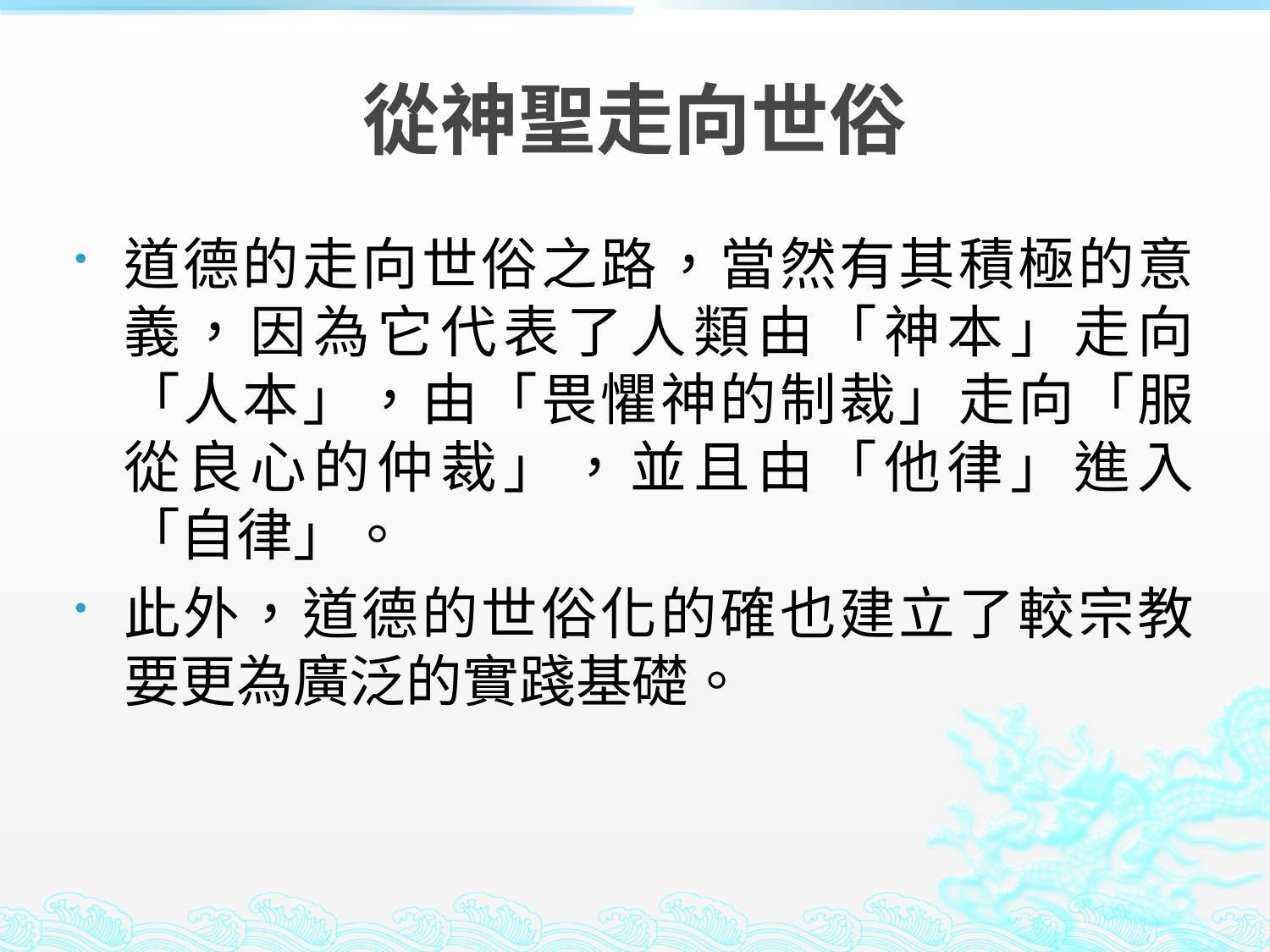

# 從神聖走向世俗
道德的走向世俗之路，當然有其積極的意義，因為它代表了人類由「神本」走向「人本」，由「畏懼神的制裁」走向「服從良心的仲裁」，並且由「他律」進入「自律」。
此外，道德的世俗化的確也建立了較宗教要更為廣泛的實踐基礎。